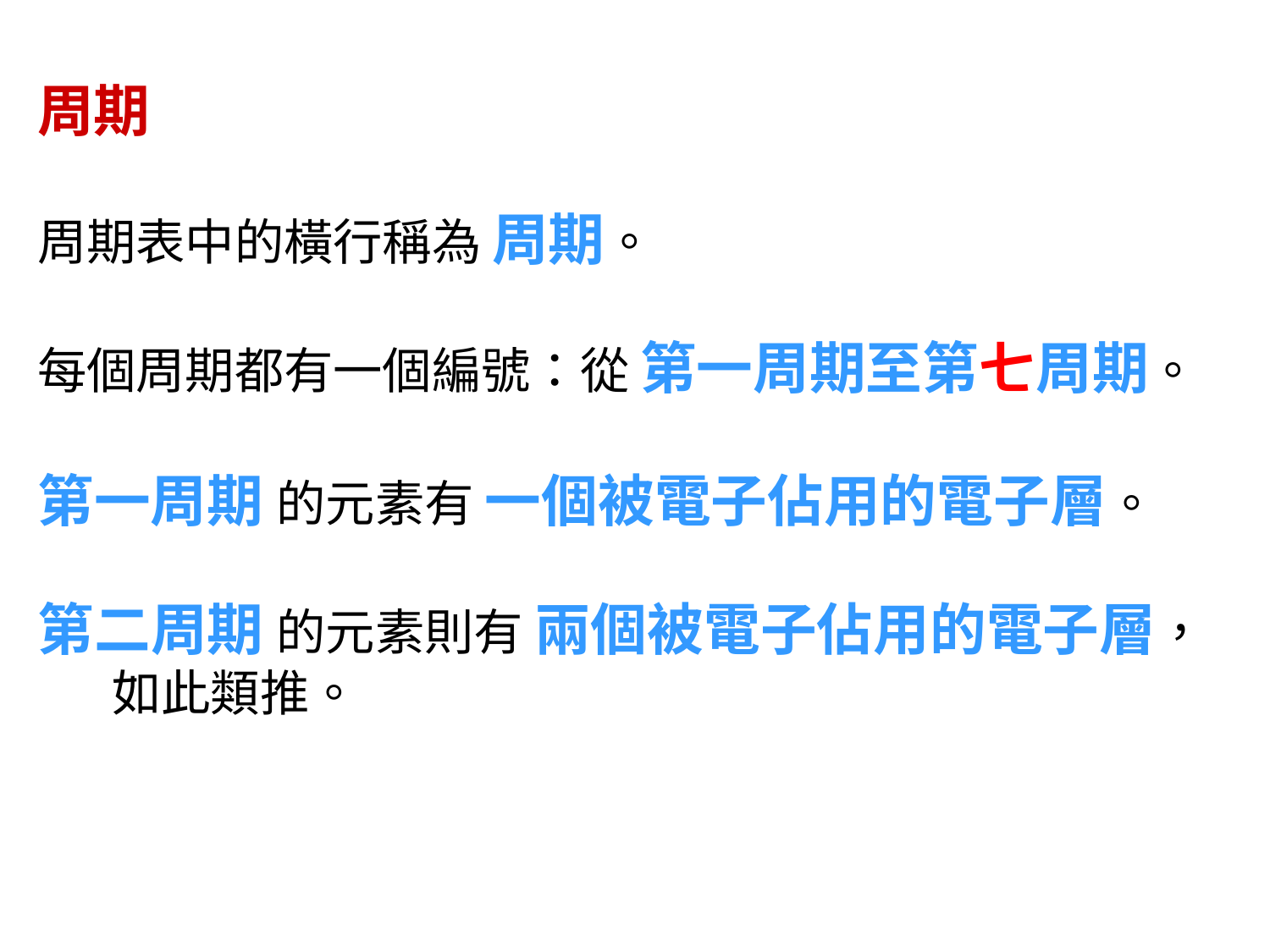

周期
周期表中的橫行稱為 周期。
每個周期都有一個編號：從 第一周期至第七周期。
第一周期 的元素有 一個被電子佔用的電子層。
第二周期 的元素則有 兩個被電子佔用的電子層，如此類推。